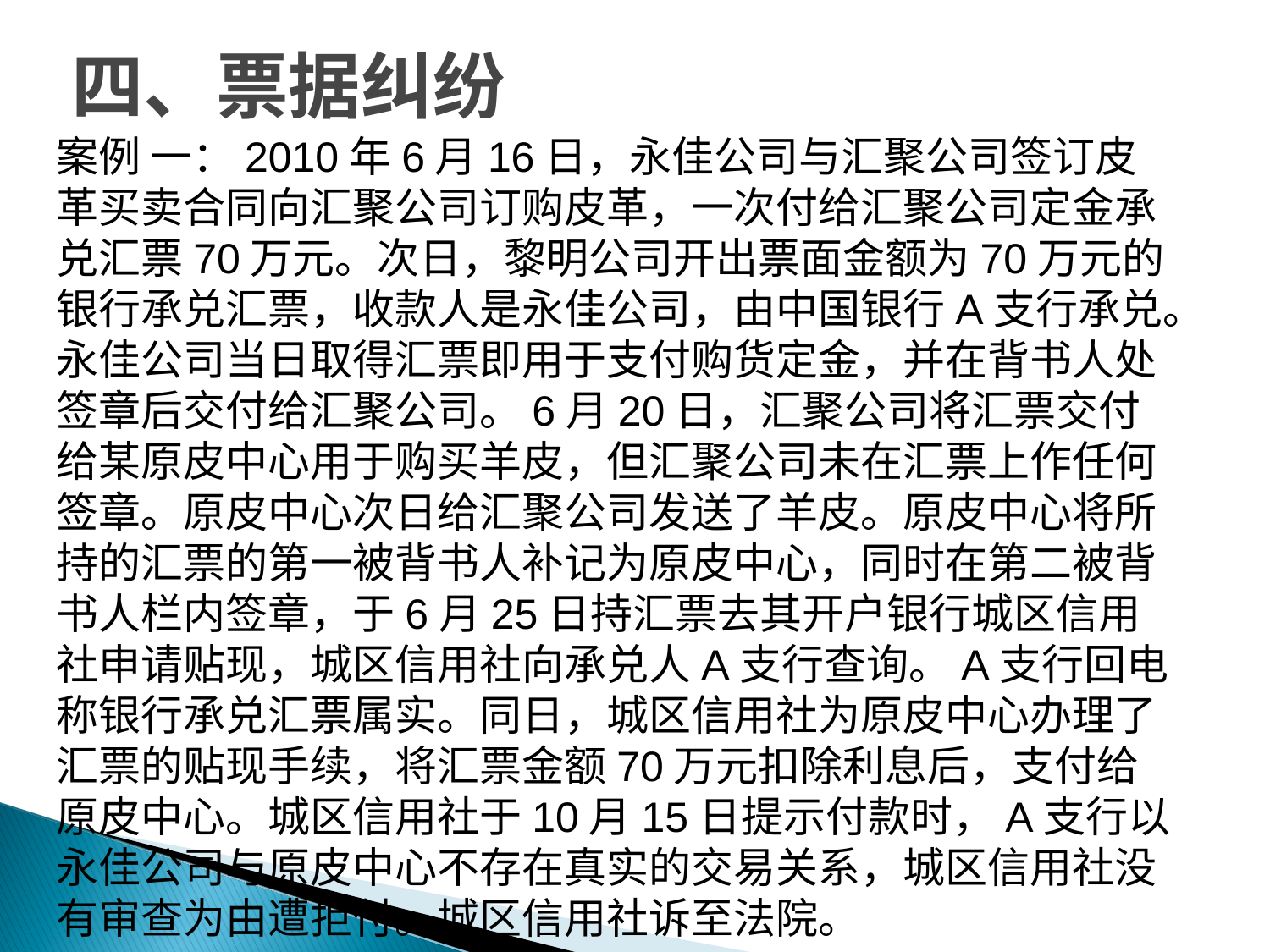

# 四、票据纠纷
案例 一：2010年6月16日，永佳公司与汇聚公司签订皮革买卖合同向汇聚公司订购皮革，一次付给汇聚公司定金承兑汇票70万元。次日，黎明公司开出票面金额为70万元的银行承兑汇票，收款人是永佳公司，由中国银行A支行承兑。永佳公司当日取得汇票即用于支付购货定金，并在背书人处签章后交付给汇聚公司。6月20日，汇聚公司将汇票交付给某原皮中心用于购买羊皮，但汇聚公司未在汇票上作任何签章。原皮中心次日给汇聚公司发送了羊皮。原皮中心将所持的汇票的第一被背书人补记为原皮中心，同时在第二被背书人栏内签章，于6月25日持汇票去其开户银行城区信用社申请贴现，城区信用社向承兑人A支行查询。A支行回电称银行承兑汇票属实。同日，城区信用社为原皮中心办理了汇票的贴现手续，将汇票金额70万元扣除利息后，支付给原皮中心。城区信用社于10月15日提示付款时，A支行以永佳公司与原皮中心不存在真实的交易关系，城区信用社没有审查为由遭拒付。城区信用社诉至法院。